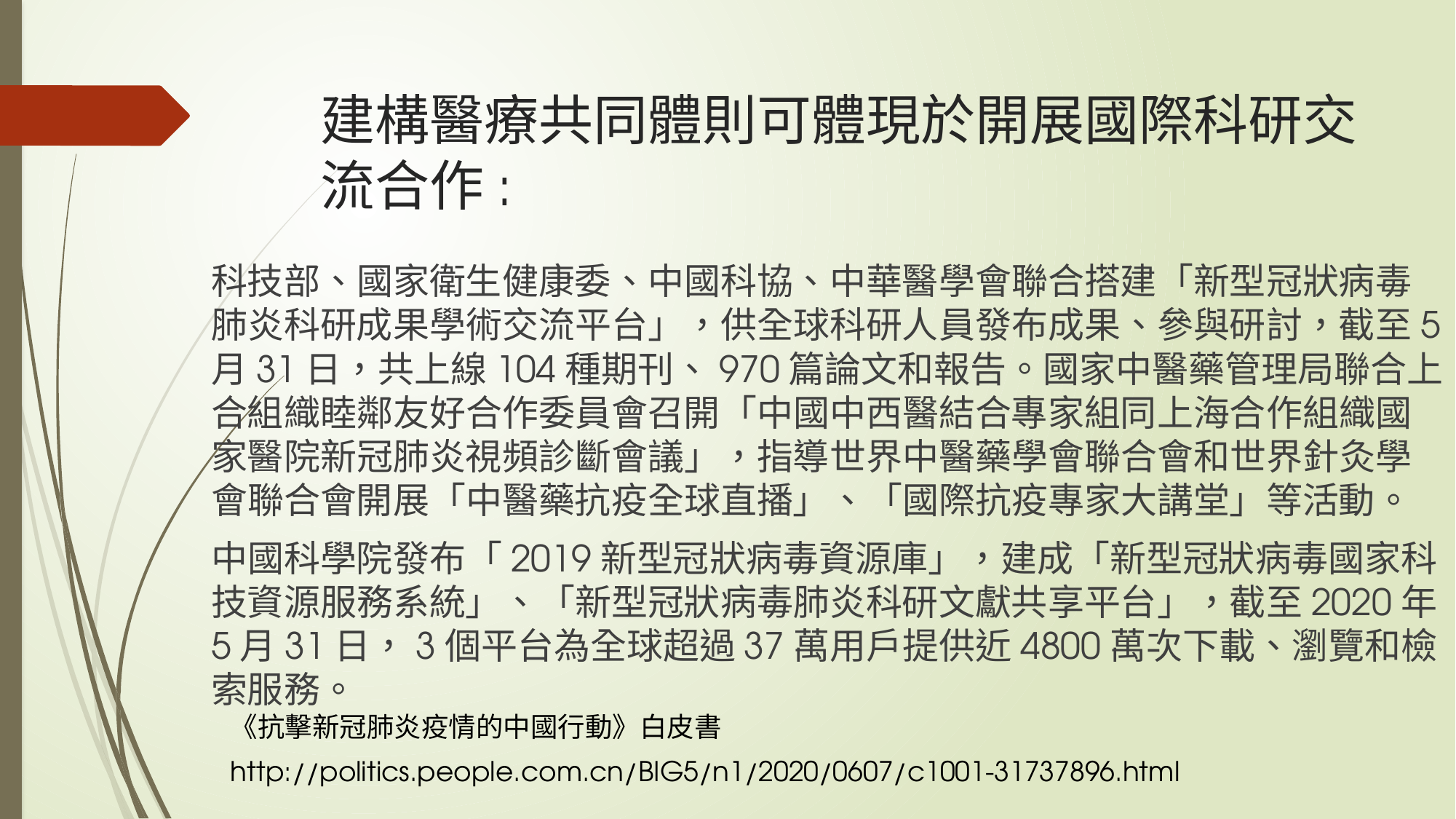

# 建構醫療共同體則可體現於開展國際科研交流合作:
科技部、國家衛生健康委、中國科協、中華醫學會聯合搭建「新型冠狀病毒肺炎科研成果學術交流平台」，供全球科研人員發布成果、參與研討，截至5月31日，共上線104種期刊、970篇論文和報告。國家中醫藥管理局聯合上合組織睦鄰友好合作委員會召開「中國中西醫結合專家組同上海合作組織國家醫院新冠肺炎視頻診斷會議」，指導世界中醫藥學會聯合會和世界針灸學會聯合會開展「中醫藥抗疫全球直播」、「國際抗疫專家大講堂」等活動。
中國科學院發布「2019新型冠狀病毒資源庫」，建成「新型冠狀病毒國家科技資源服務系統」、「新型冠狀病毒肺炎科研文獻共享平台」，截至2020年5月31日，3個平台為全球超過37萬用戶提供近4800萬次下載、瀏覽和檢索服務。
《抗擊新冠肺炎疫情的中國行動》白皮書
http://politics.people.com.cn/BIG5/n1/2020/0607/c1001-31737896.html